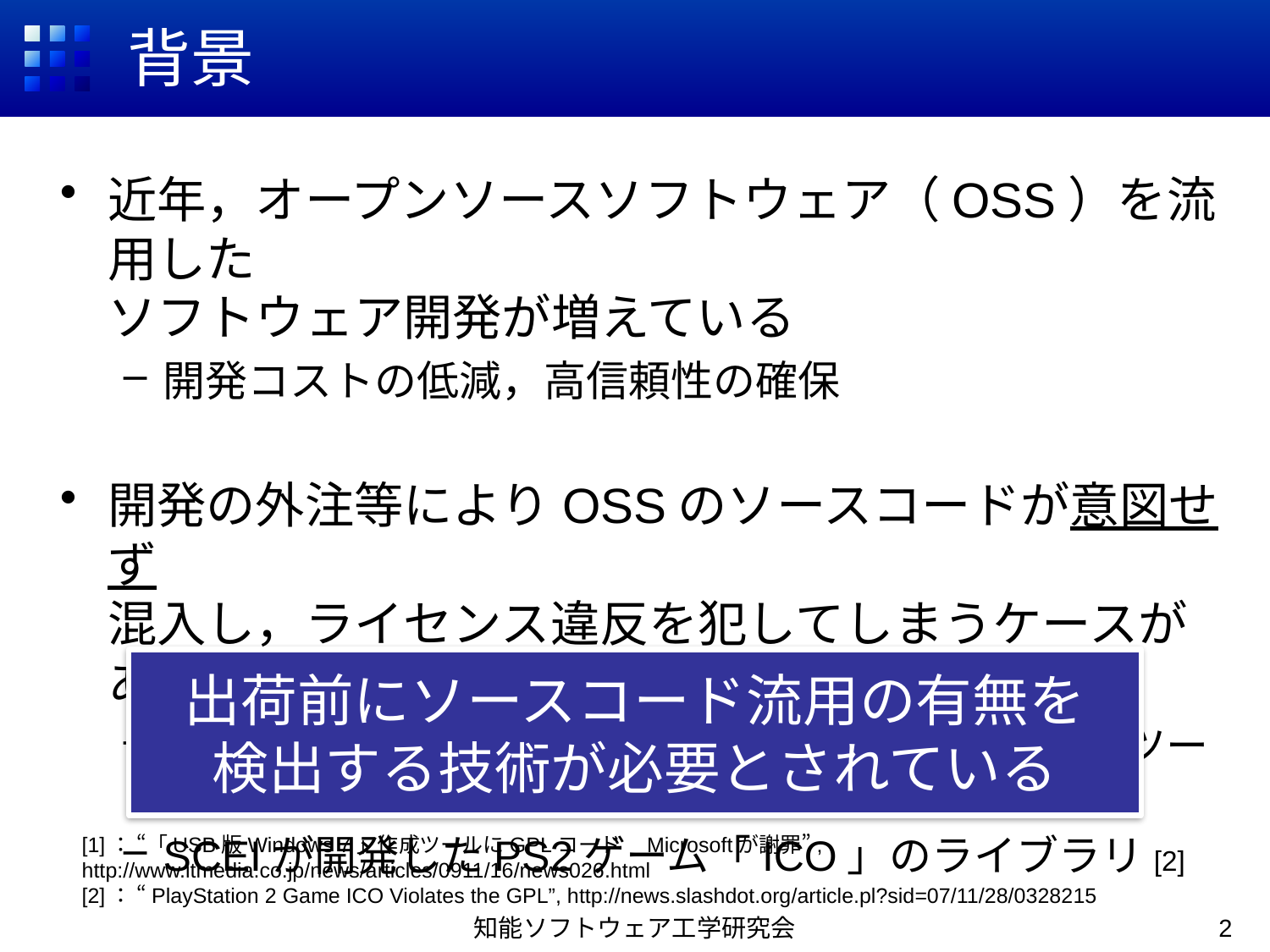

# 背景
近年，オープンソースソフトウェア（OSS）を流用した
ソフトウェア開発が増えている
開発コストの低減，高信頼性の確保

開発の外注等によりOSSのソースコードが意図せず
混入し，ライセンス違反を犯してしまうケースがある
Microsoftが外注したWindows7へのUpgrade支援ツール[1]
SCEIが開発したPS2ゲーム「ICO」のライブラリ[2]

出荷前にソースコード流用の有無を
検出する技術が必要とされている
[1]： “「USB版Windows 7」作成ツールにGPLコード　Microsoftが謝罪”, http://www.itmedia.co.jp/news/articles/0911/16/news026.html
[2]： “PlayStation 2 Game ICO Violates the GPL”, http://news.slashdot.org/article.pl?sid=07/11/28/0328215
知能ソフトウェア工学研究会
2